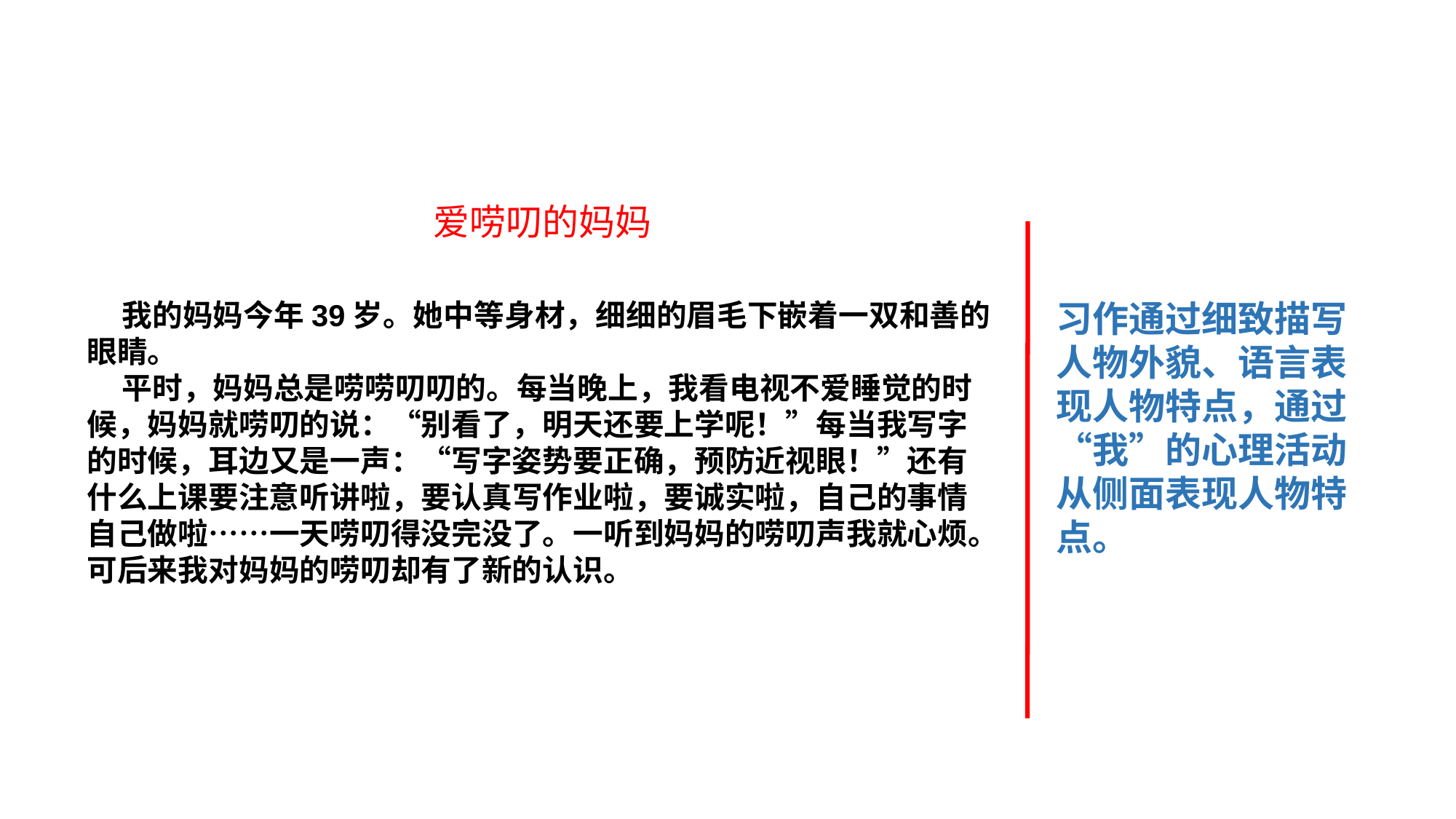

爱唠叨的妈妈
    我的妈妈今年39岁。她中等身材，细细的眉毛下嵌着一双和善的眼睛。
    平时，妈妈总是唠唠叨叨的。每当晚上，我看电视不爱睡觉的时候，妈妈就唠叨的说：“别看了，明天还要上学呢！”每当我写字的时候，耳边又是一声：“写字姿势要正确，预防近视眼！”还有什么上课要注意听讲啦，要认真写作业啦，要诚实啦，自己的事情自己做啦……一天唠叨得没完没了。一听到妈妈的唠叨声我就心烦。可后来我对妈妈的唠叨却有了新的认识。
习作通过细致描写人物外貌、语言表现人物特点，通过“我”的心理活动从侧面表现人物特点。